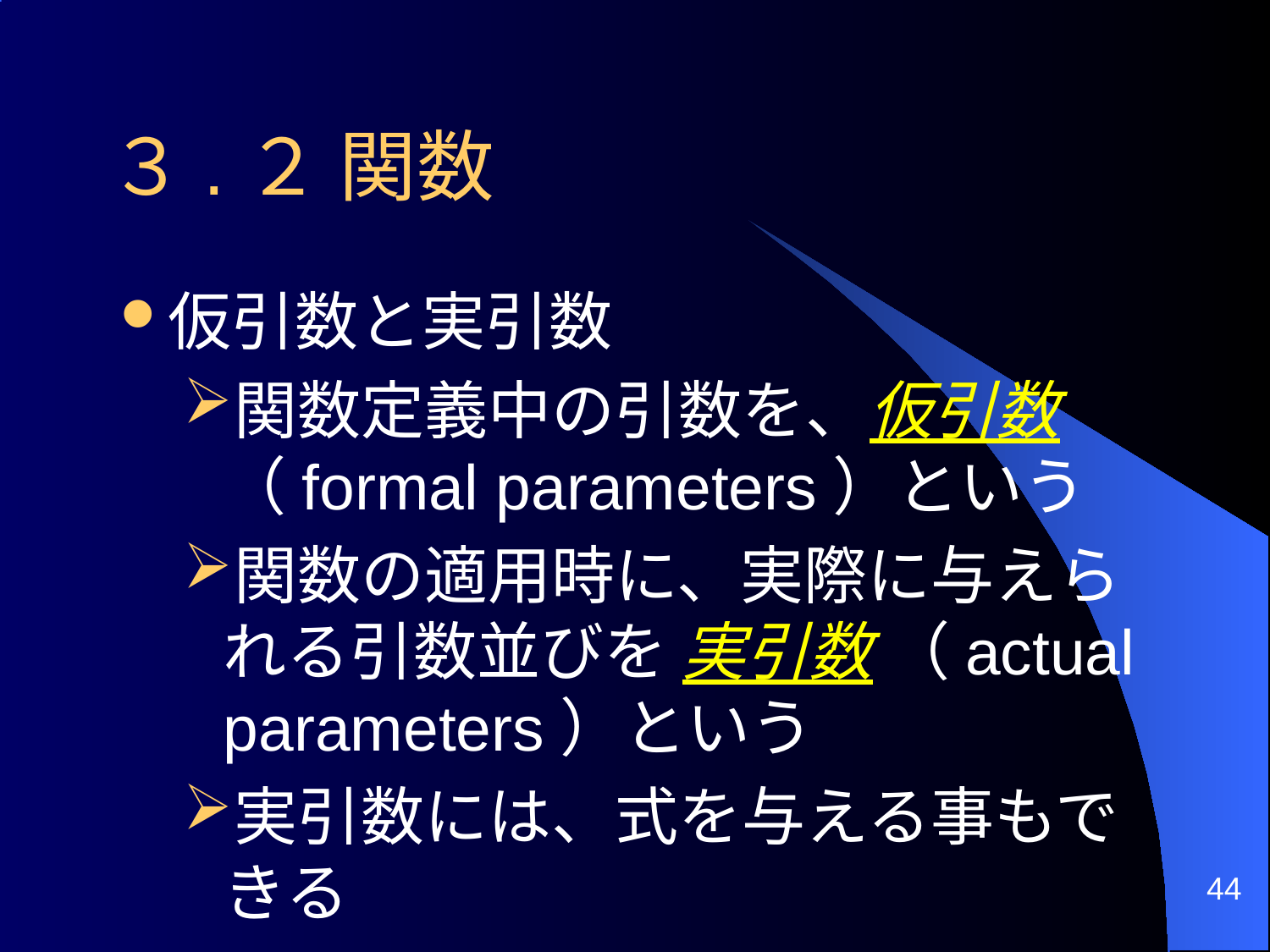

# ３.２ 関数
仮引数と実引数
関数定義中の引数を、仮引数
（formal parameters）という
関数の適用時に、実際に与えられる引数並びを 実引数 （actual parameters）という
実引数には、式を与える事もできる
44